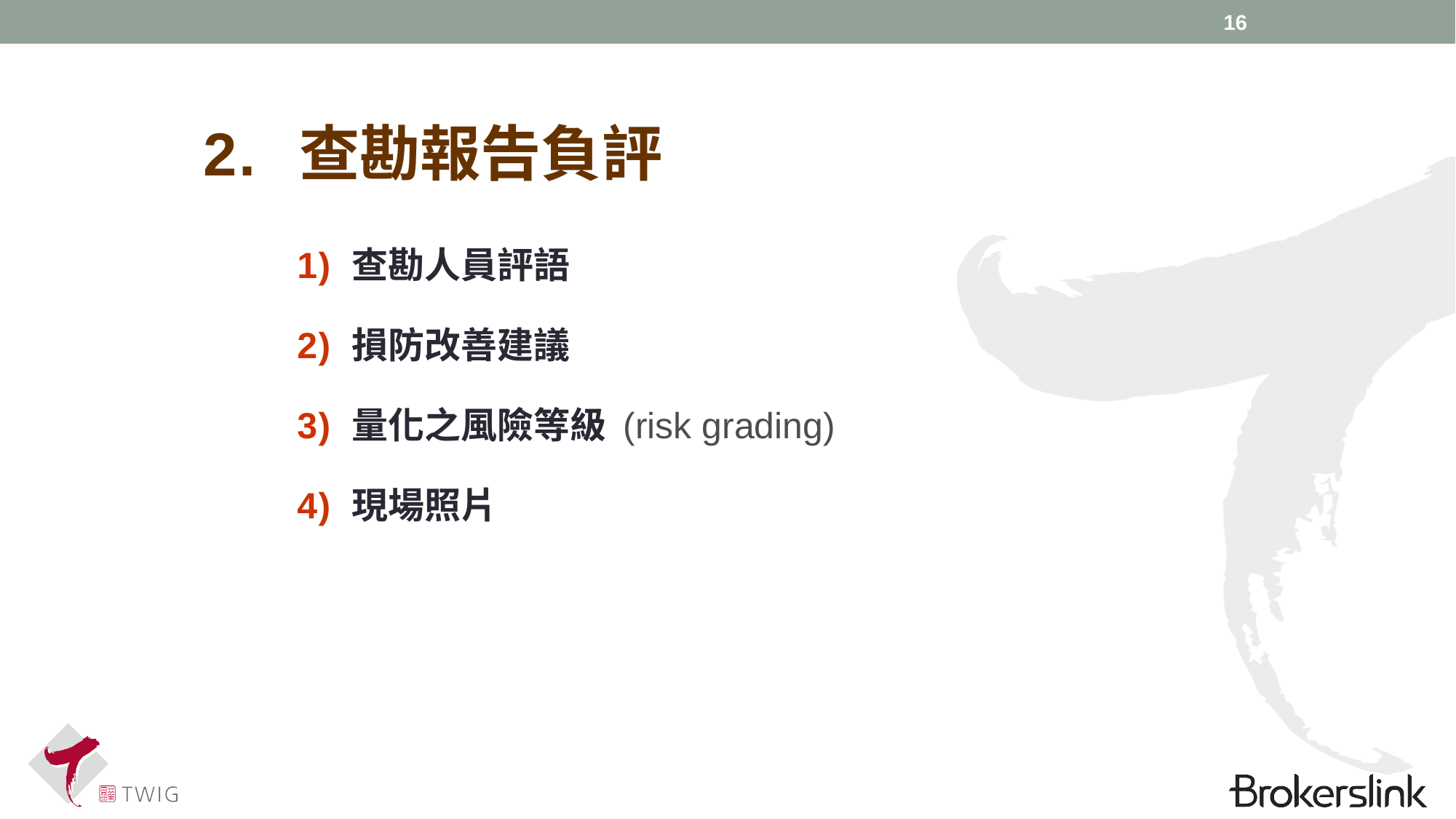

16
查勘報告負評
查勘人員評語
損防改善建議
量化之風險等級 (risk grading)
現場照片